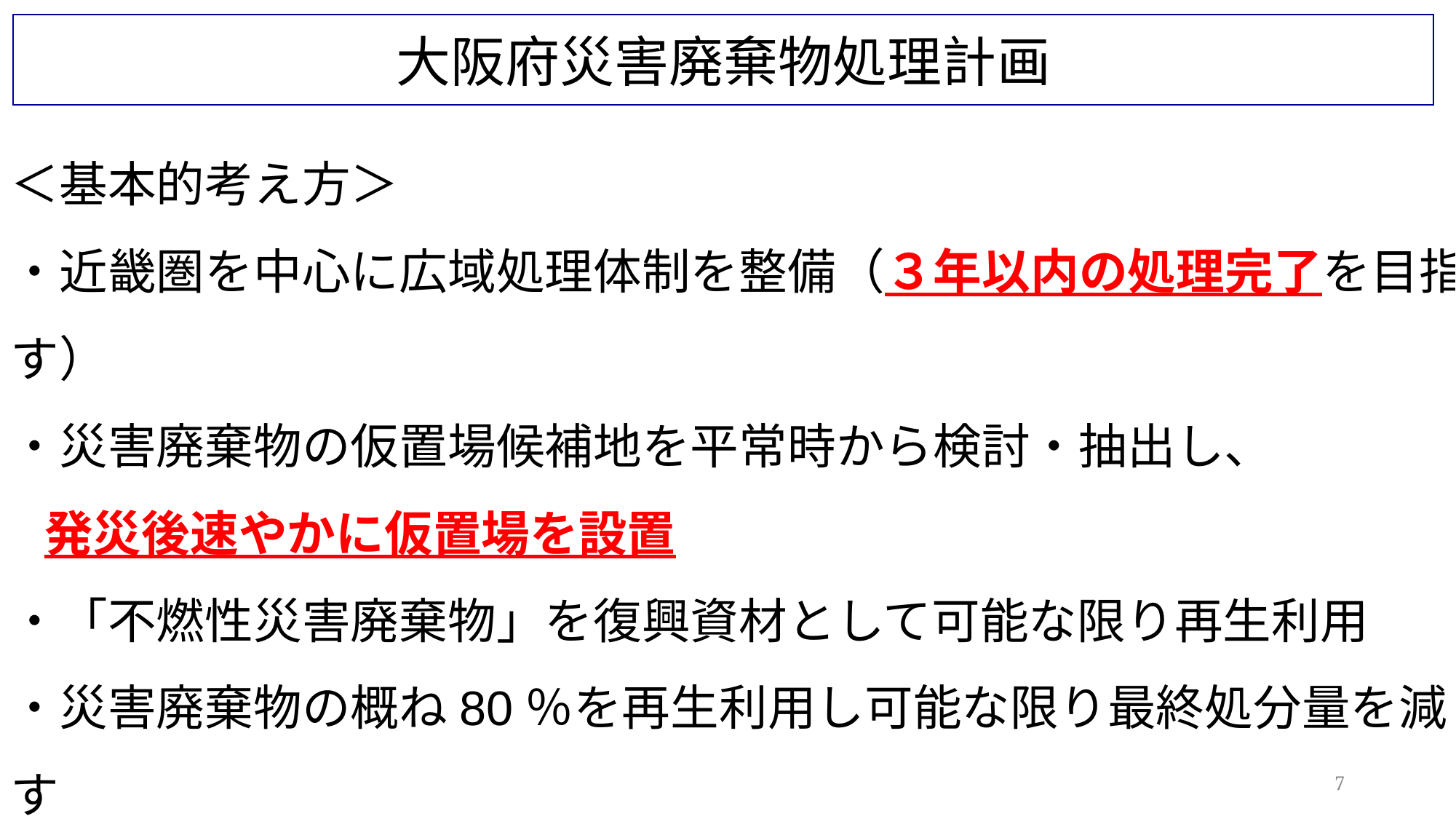

大阪府災害廃棄物処理計画
＜基本的考え方＞
・近畿圏を中心に広域処理体制を整備（３年以内の処理完了を目指す）
・災害廃棄物の仮置場候補地を平常時から検討・抽出し、
  発災後速やかに仮置場を設置
・「不燃性災害廃棄物」を復興資材として可能な限り再生利用
・災害廃棄物の概ね80％を再生利用し可能な限り最終処分量を減らす
 ことを目指す
・最終処分場を平常時から検討・抽出
7